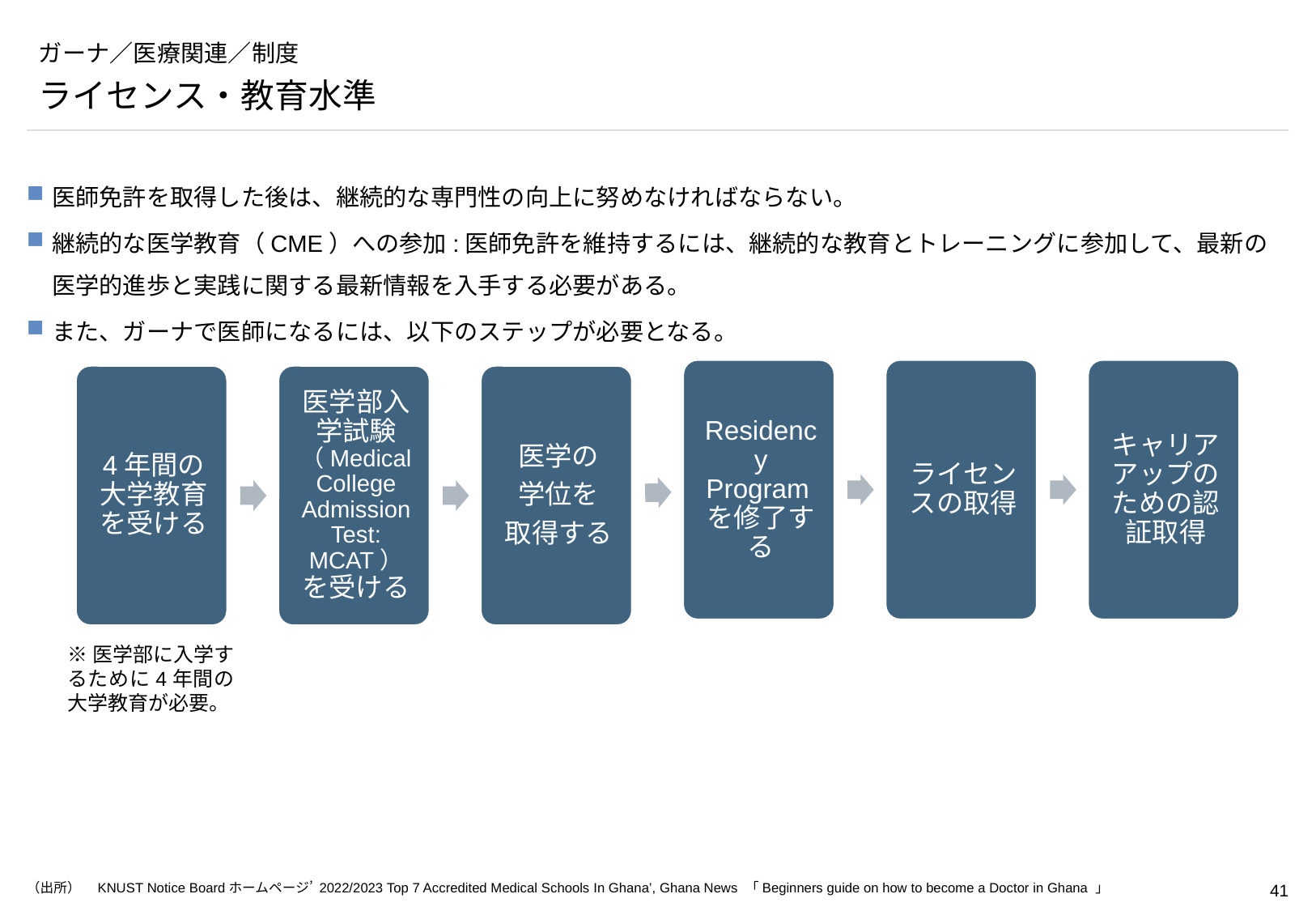

# ガーナ／医療関連／制度
ライセンス・教育水準
4年間の大学教育を受ける

医学部入学試験 （Medical College Admission Test: MCAT） を受ける

医学の
学位を
取得する

Residency Programを修了する

ライセンスの取得

キャリアアップのための認証取得
医師免許を取得した後は、継続的な専門性の向上に努めなければならない。
継続的な医学教育（CME）への参加:医師免許を維持するには、継続的な教育とトレーニングに参加して、最新の医学的進歩と実践に関する最新情報を入手する必要がある。
また、ガーナで医師になるには、以下のステップが必要となる。
※医学部に入学するために4年間の大学教育が必要。
（出所）　KNUST Notice Boardホームページ’ 2022/2023 Top 7 Accredited Medical Schools In Ghana’, Ghana News 「Beginners guide on how to become a Doctor in Ghana 」